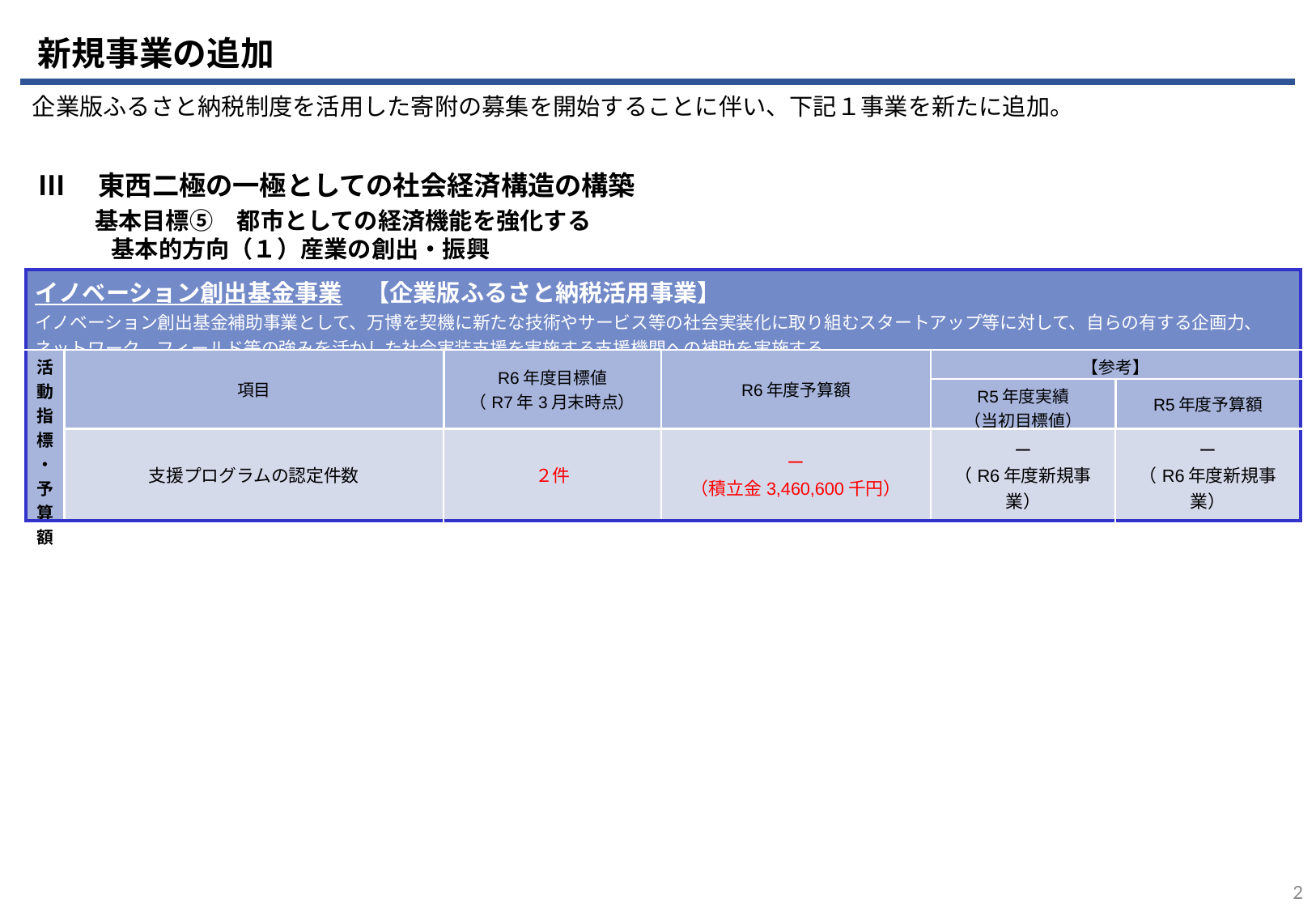

新規事業の追加
企業版ふるさと納税制度を活用した寄附の募集を開始することに伴い、下記１事業を新たに追加。
Ⅲ　東西二極の一極としての社会経済構造の構築
     基本目標⑤　都市としての経済機能を強化する
        基本的方向（１）産業の創出・振興
| イノベーション創出基金事業　【企業版ふるさと納税活用事業】 イノベーション創出基金補助事業として、万博を契機に新たな技術やサービス等の社会実装化に取り組むスタートアップ等に対して、自らの有する企画力、ネットワーク、フィールド等の強みを活かした社会実装支援を実施する支援機関への補助を実施する。 |  |  |  |  | 公民戦略連携デスクの活動を通じて、企業・大学とwin-winの新たなパートナーシップを築く。また、これまで構築したネットワークを軸に、多様な事業者が連携した取組みを推進。それぞれの強みを活かし社会課題の解決や地域活性化をめざす。 |
| --- | --- | --- | --- | --- | --- |
| 活動指標・予算額 | 項目 | R6年度目標値 （R7年3月末時点） | R6年度予算額 | 【参考】 | 予算執行額 （予算額） |
|  |  |  |  | R5年度実績 （当初目標値） | R5年度予算額 |
|  | 支援プログラムの認定件数 | ２件 | ー （積立金3,460,600千円） | ー （R6年度新規事業） | ー （R6年度新規事業） |
2